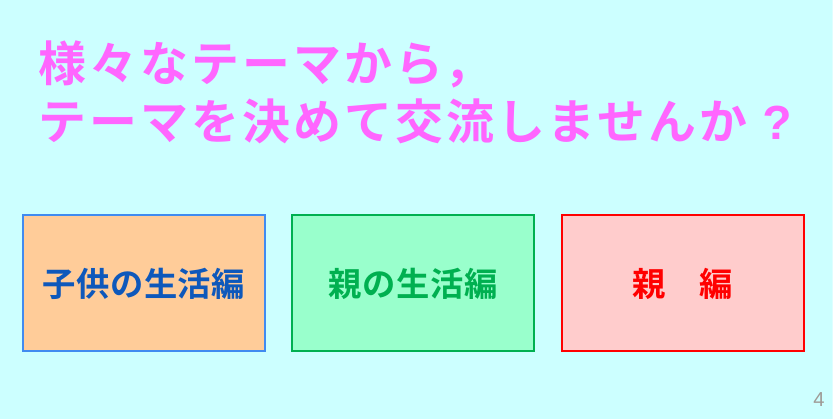

# 様々なテーマから， テーマを決めて交流しませんか?

子供の生活編

親の生活編

親　編

4